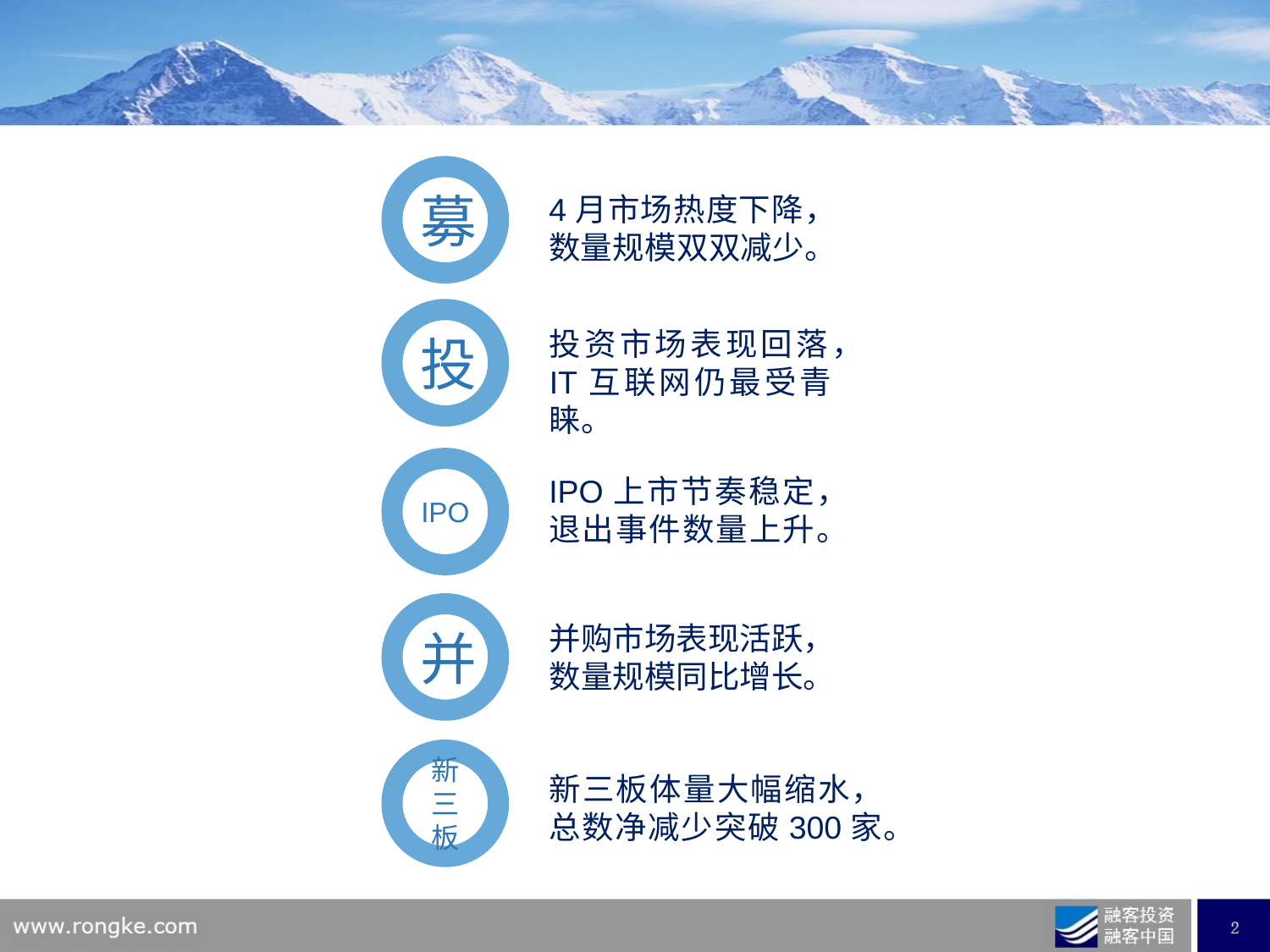

募
4月市场热度下降，数量规模双双减少。
投
投资市场表现回落，IT互联网仍最受青睐。
IPO
IPO上市节奏稳定，退出事件数量上升。
并
并购市场表现活跃，
数量规模同比增长。
新三板
新三板体量大幅缩水，总数净减少突破300家。